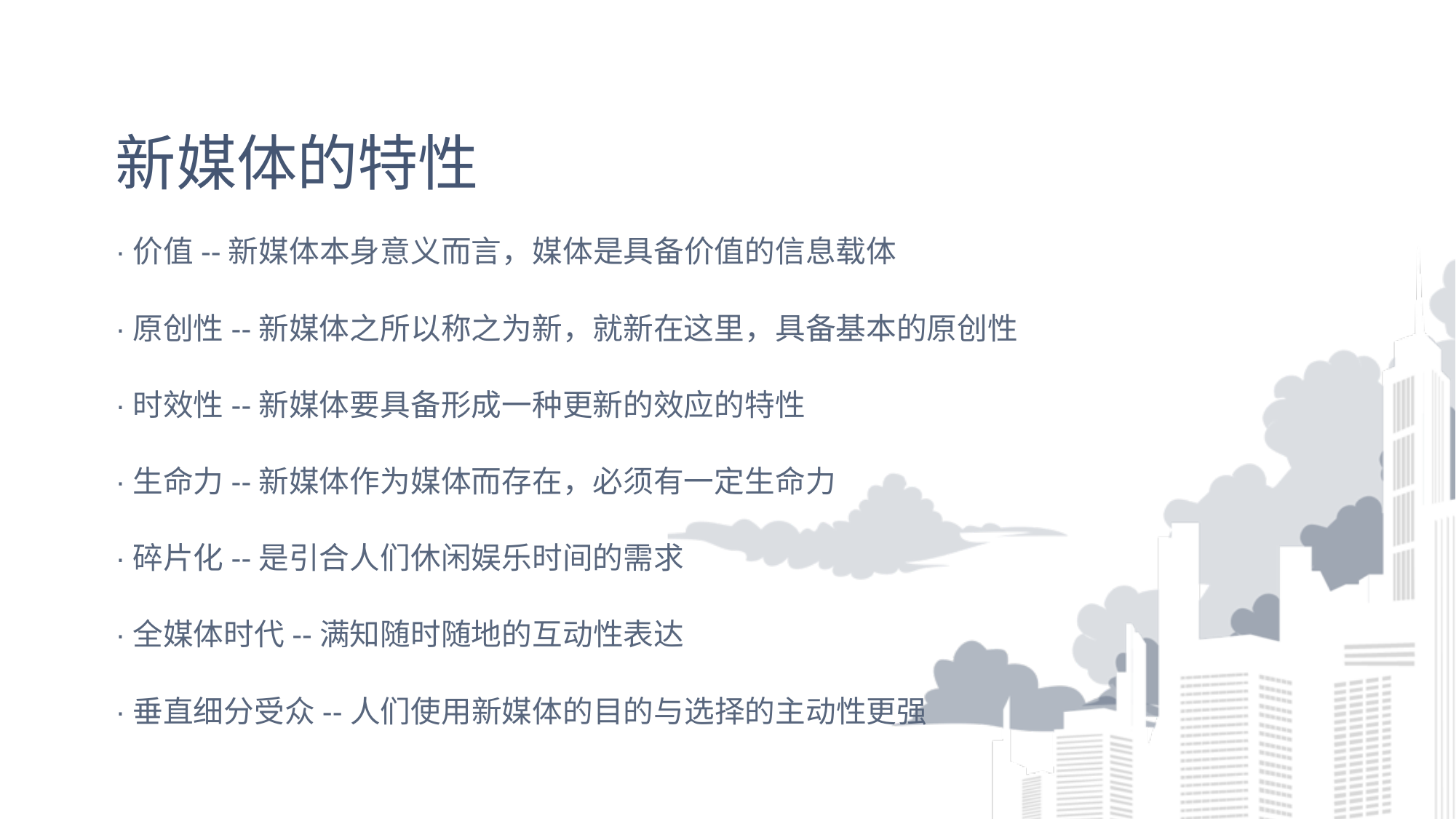

# 新媒体的特性
·价值--新媒体本身意义而言，媒体是具备价值的信息载体
·原创性--新媒体之所以称之为新，就新在这里，具备基本的原创性
·时效性--新媒体要具备形成一种更新的效应的特性
·生命力--新媒体作为媒体而存在，必须有一定生命力
·碎片化--是引合人们休闲娱乐时间的需求
·全媒体时代--满知随时随地的互动性表达
·垂直细分受众--人们使用新媒体的目的与选择的主动性更强